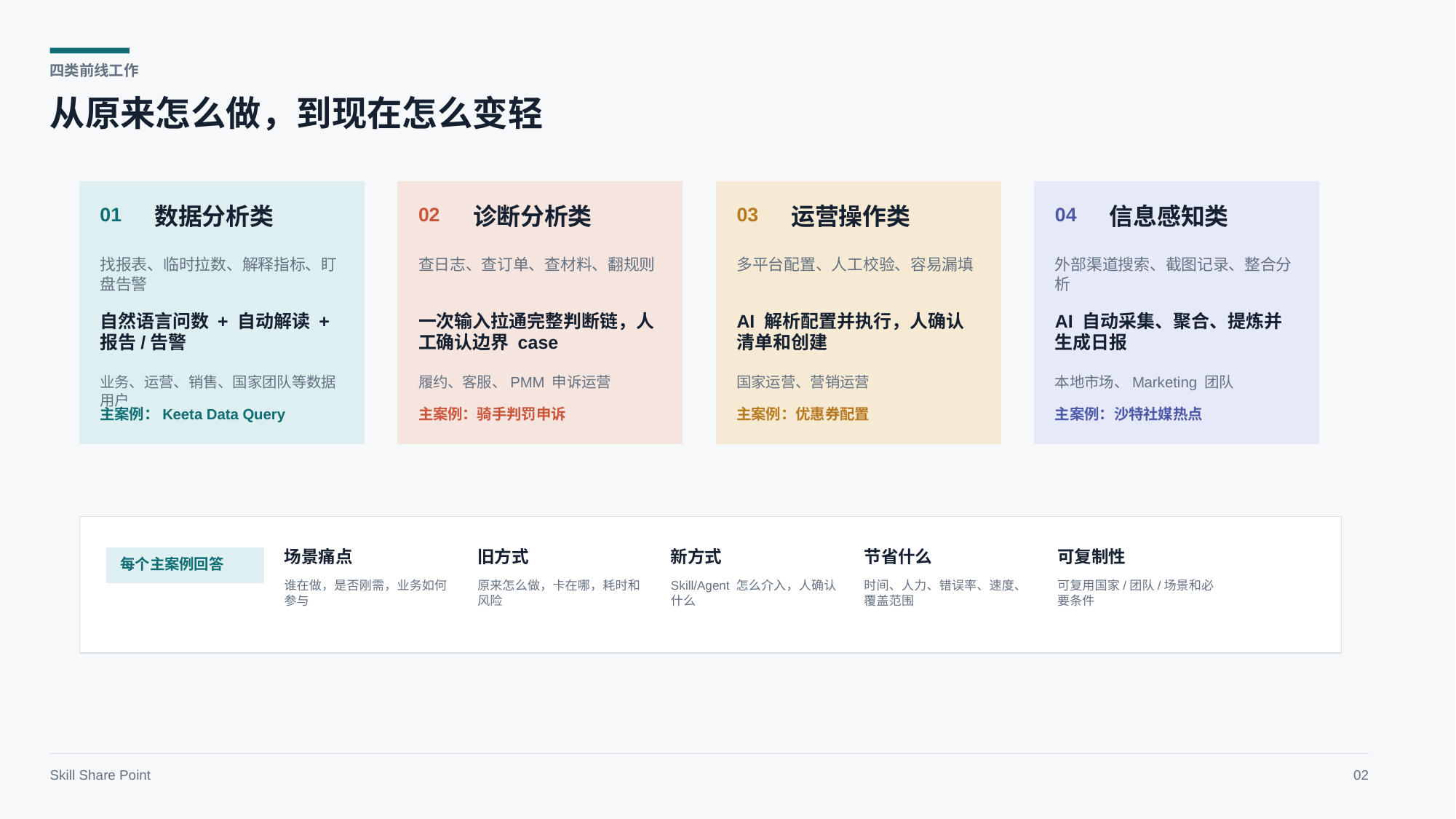

四类前线工作
从原来怎么做，到现在怎么变轻

数据分析类
诊断分析类
运营操作类
信息感知类
01
02
03
04
找报表、临时拉数、解释指标、盯盘告警
查日志、查订单、查材料、翻规则
多平台配置、人工校验、容易漏填
外部渠道搜索、截图记录、整合分析
自然语言问数 + 自动解读 + 报告/告警
一次输入拉通完整判断链，人工确认边界 case
AI 解析配置并执行，人确认清单和创建
AI 自动采集、聚合、提炼并生成日报
业务、运营、销售、国家团队等数据用户
履约、客服、PMM 申诉运营
国家运营、营销运营
本地市场、Marketing 团队
主案例：Keeta Data Query
主案例：骑手判罚申诉
主案例：优惠券配置
主案例：沙特社媒热点

场景痛点
旧方式
新方式
节省什么
可复制性

每个主案例回答
谁在做，是否刚需，业务如何参与
原来怎么做，卡在哪，耗时和风险
Skill/Agent 怎么介入，人确认什么
时间、人力、错误率、速度、覆盖范围
可复用国家/团队/场景和必要条件

Skill Share Point
02